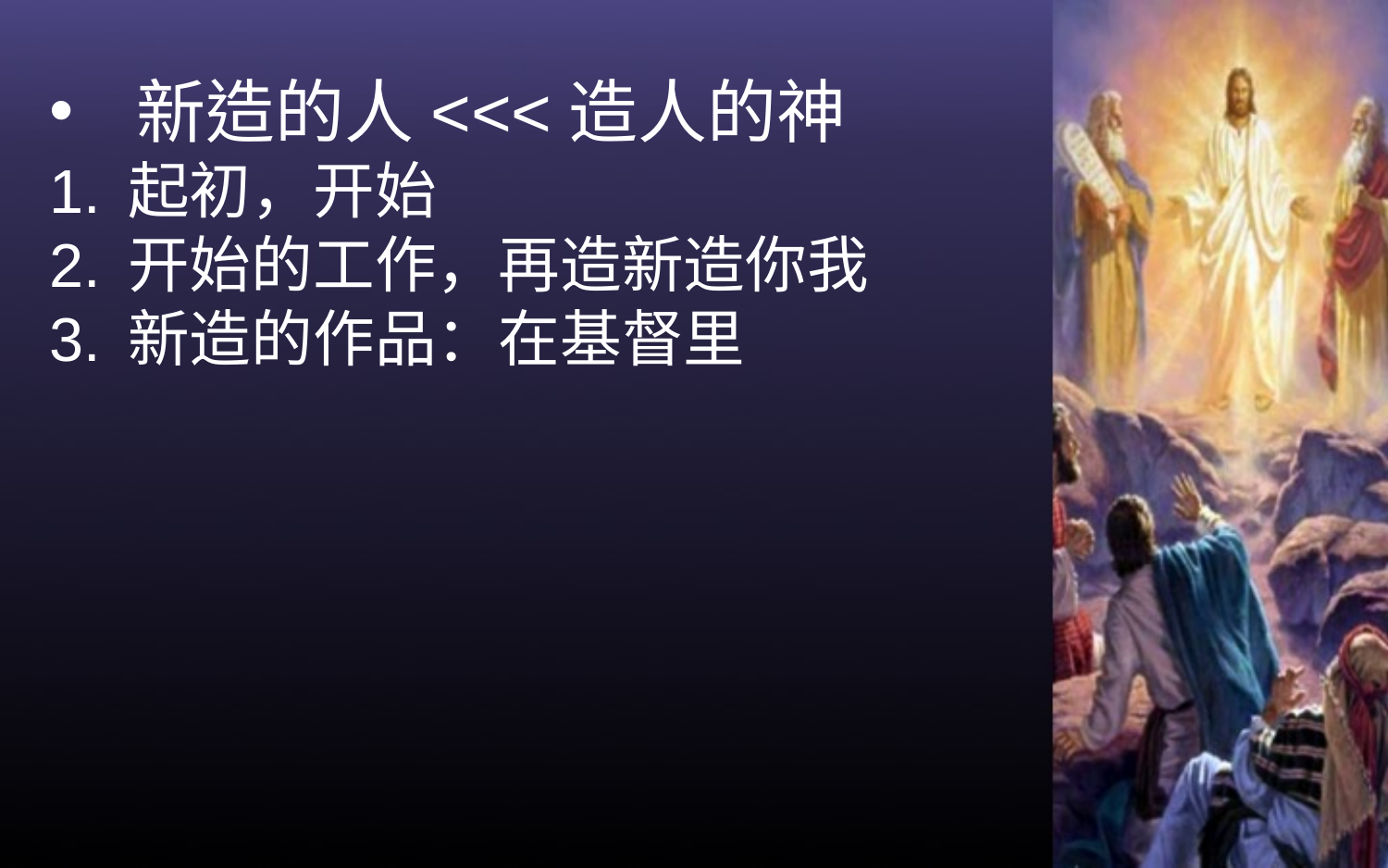

新造的人<<<造人的神
起初，开始
开始的工作，再造新造你我
新造的作品：在基督里